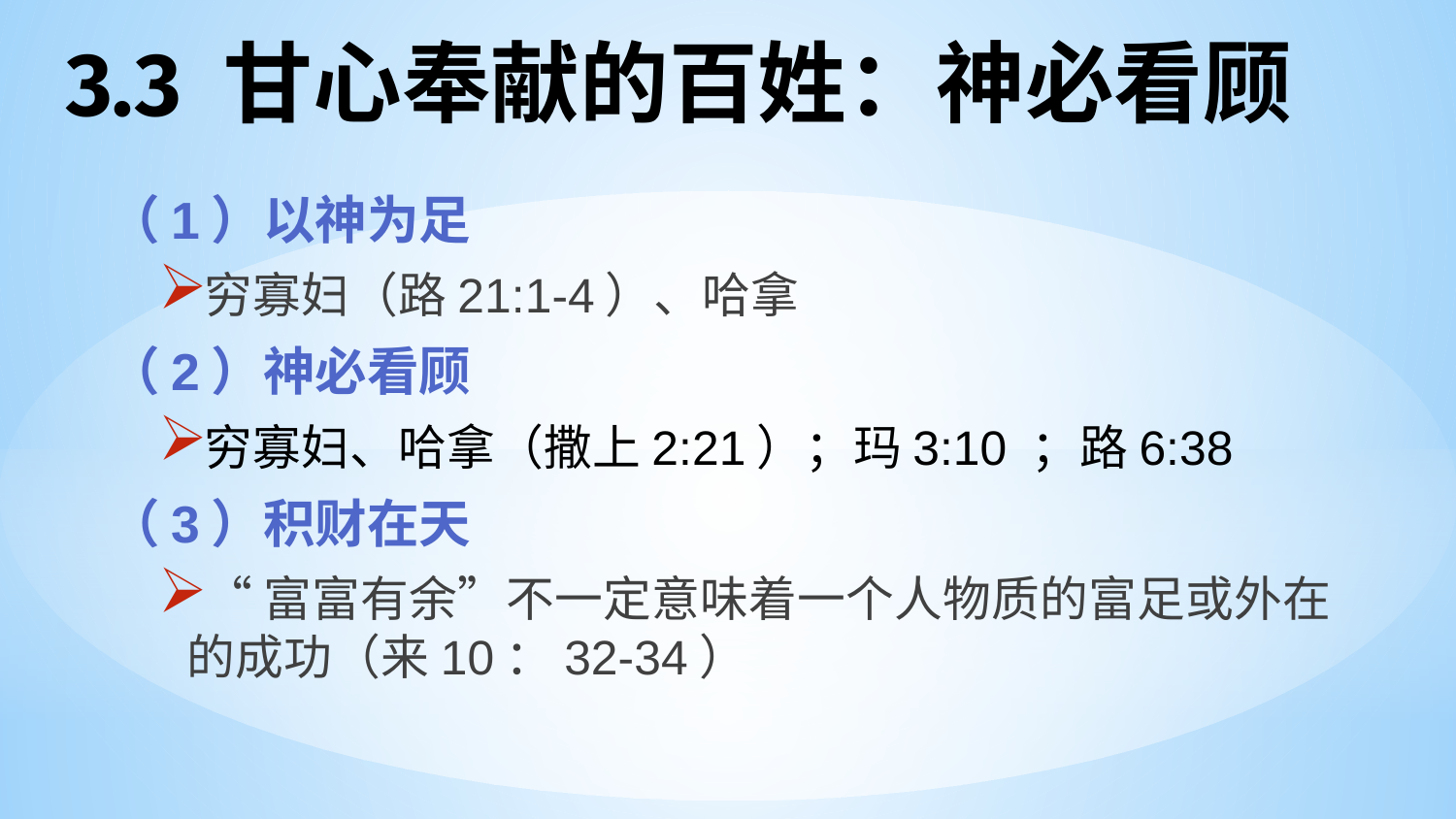

# 3.3 甘心奉献的百姓：神必看顾
（1）以神为足
穷寡妇（路21:1-4）、哈拿
（2）神必看顾
穷寡妇、哈拿（撒上2:21）；玛3:10 ；路6:38
（3）积财在天
“富富有余”不一定意味着一个人物质的富足或外在的成功（来10：32-34）